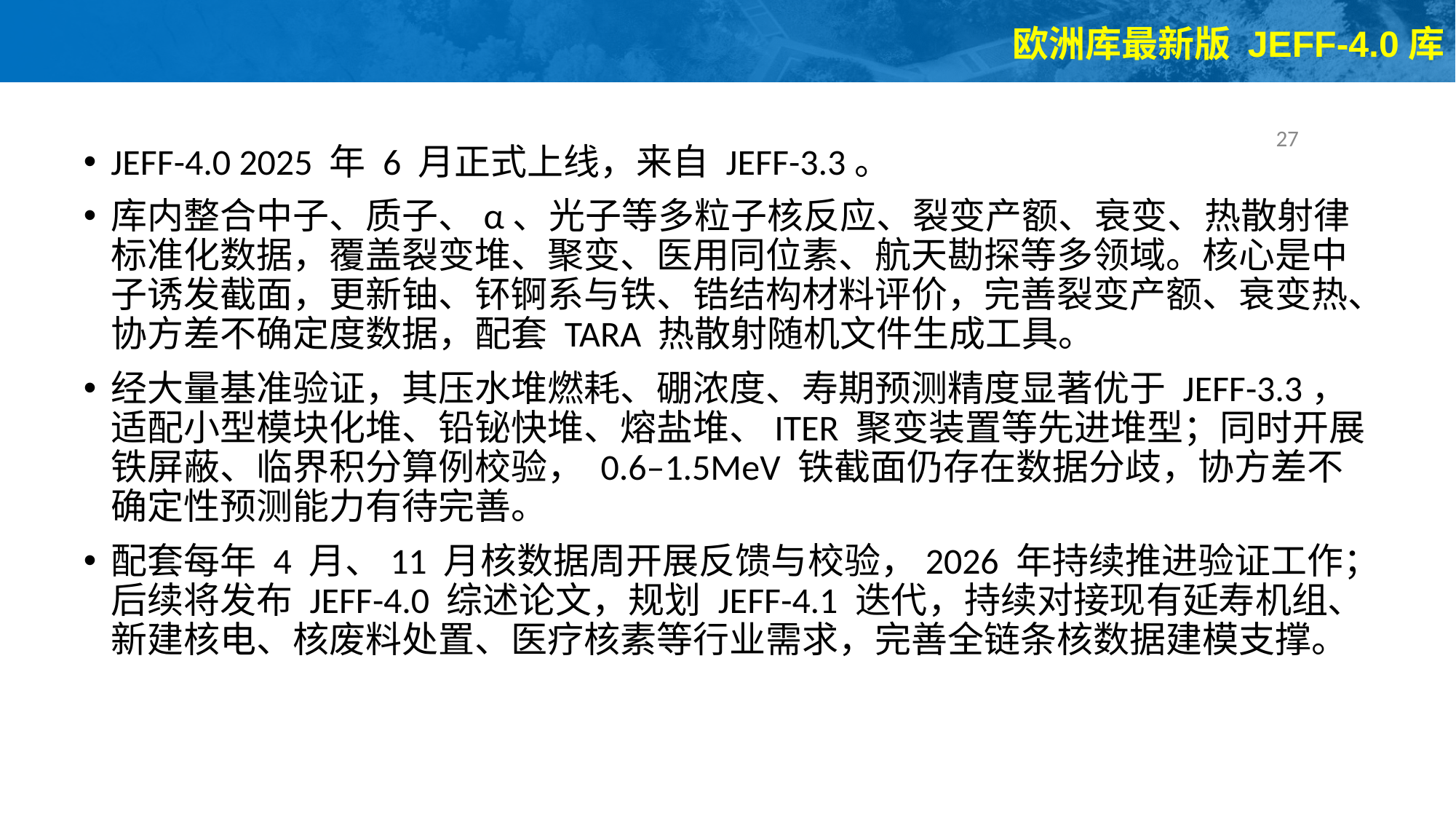

欧洲库最新版 JEFF-4.0库
27
JEFF-4.0 2025 年 6 月正式上线，来自 JEFF-3.3。
库内整合中子、质子、α、光子等多粒子核反应、裂变产额、衰变、热散射律标准化数据，覆盖裂变堆、聚变、医用同位素、航天勘探等多领域。核心是中子诱发截面，更新铀、钚锕系与铁、锆结构材料评价，完善裂变产额、衰变热、协方差不确定度数据，配套 TARA 热散射随机文件生成工具。
经大量基准验证，其压水堆燃耗、硼浓度、寿期预测精度显著优于 JEFF-3.3，适配小型模块化堆、铅铋快堆、熔盐堆、ITER 聚变装置等先进堆型；同时开展铁屏蔽、临界积分算例校验， 0.6–1.5MeV 铁截面仍存在数据分歧，协方差不确定性预测能力有待完善。
配套每年 4 月、11 月核数据周开展反馈与校验，2026 年持续推进验证工作；后续将发布 JEFF-4.0 综述论文，规划 JEFF-4.1 迭代，持续对接现有延寿机组、新建核电、核废料处置、医疗核素等行业需求，完善全链条核数据建模支撑。